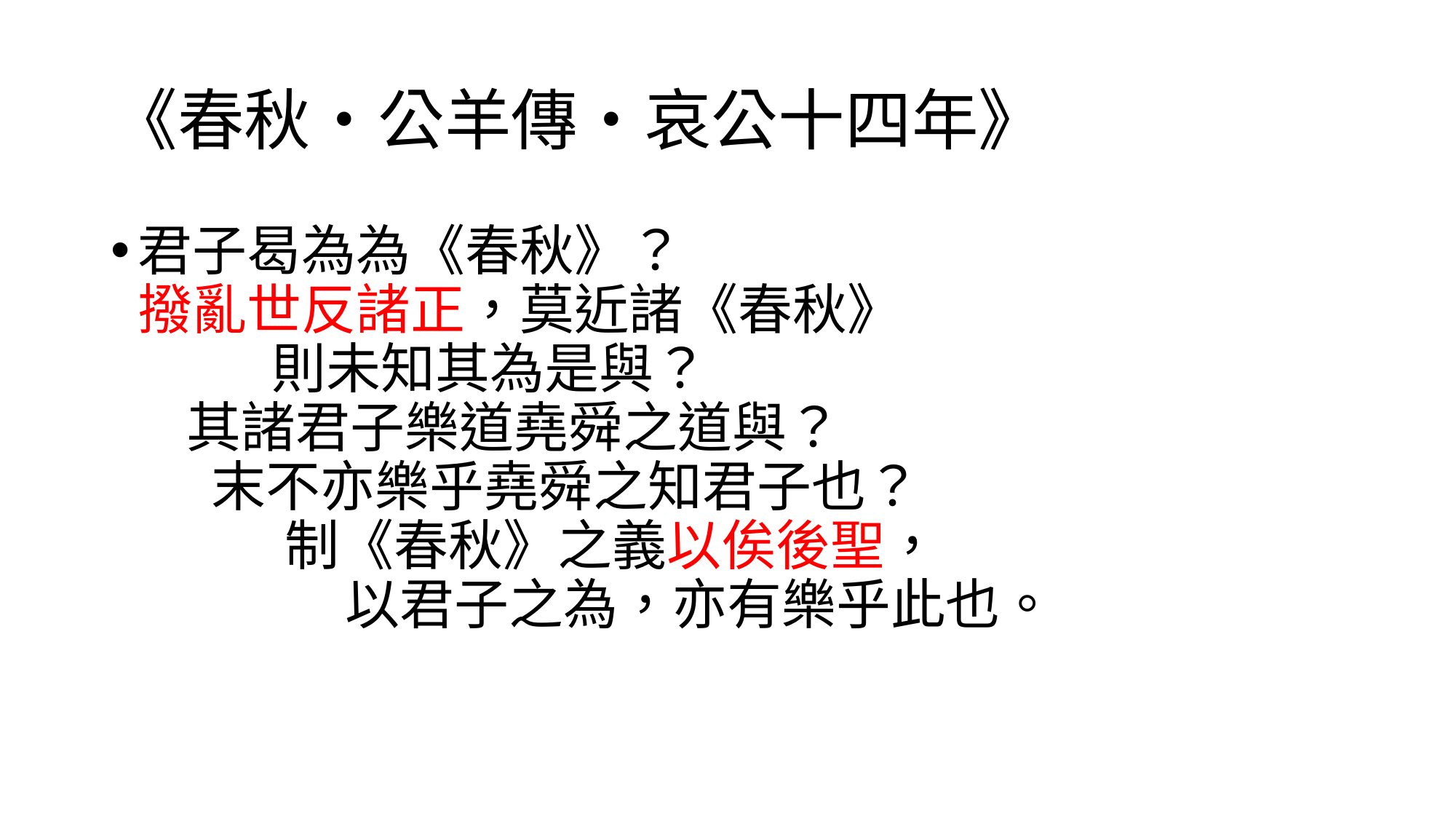

# 《春秋‧公羊傳‧哀公十四年》
君子曷為為《春秋》？                                                      撥亂世反諸正，莫近諸《春秋》                                                則未知其為是與？                                                         其諸君子樂道堯舜之道與？                                                末不亦樂乎堯舜之知君子也？                                               制《春秋》之義以俟後聖，                                                   以君子之為，亦有樂乎此也。